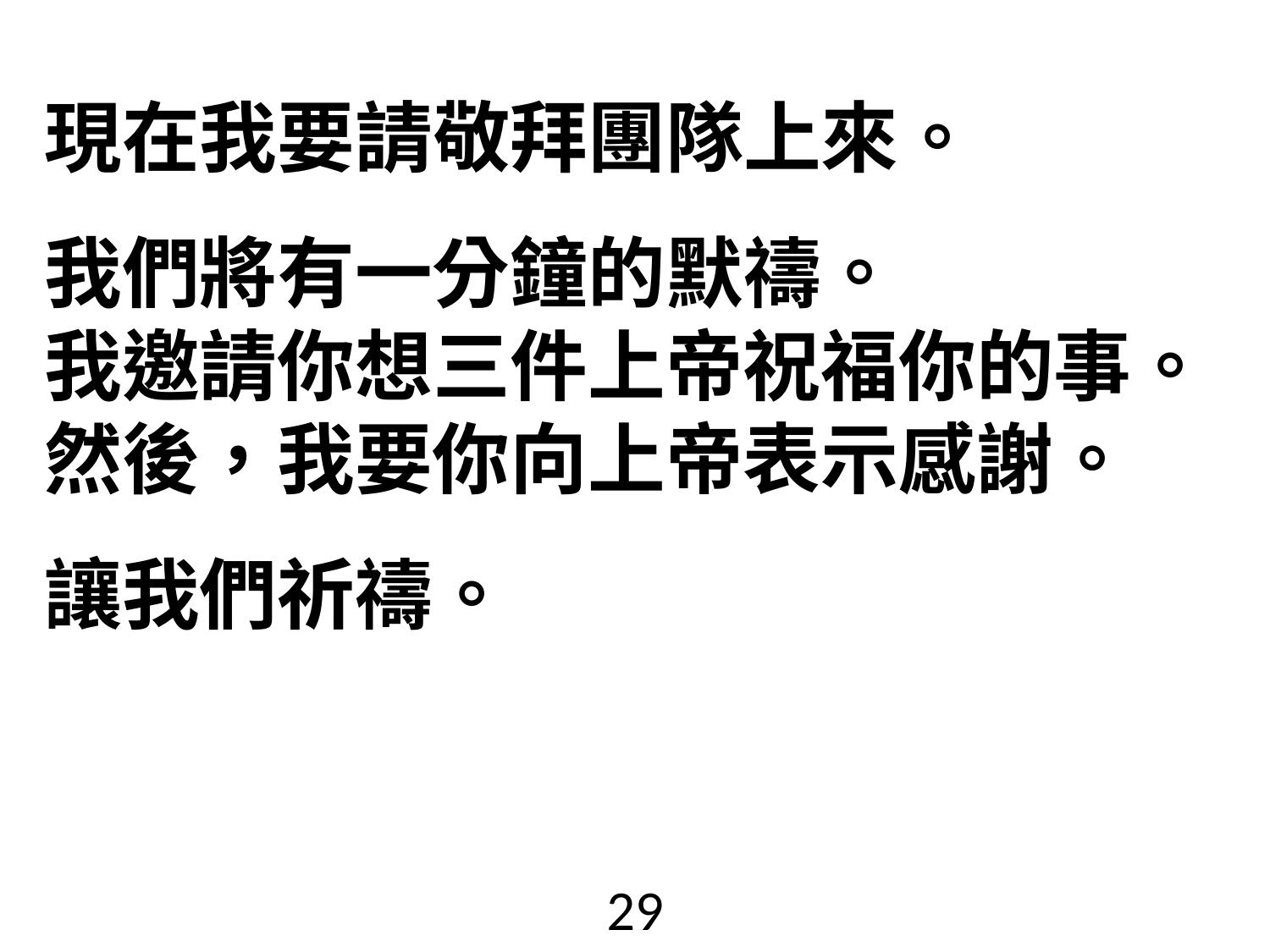

# 現在我要請敬拜團隊上來。 我們將有一分鐘的默禱。 我邀請你想三件上帝祝福你的事。 然後，我要你向上帝表示感謝。 讓我們祈禱。
29